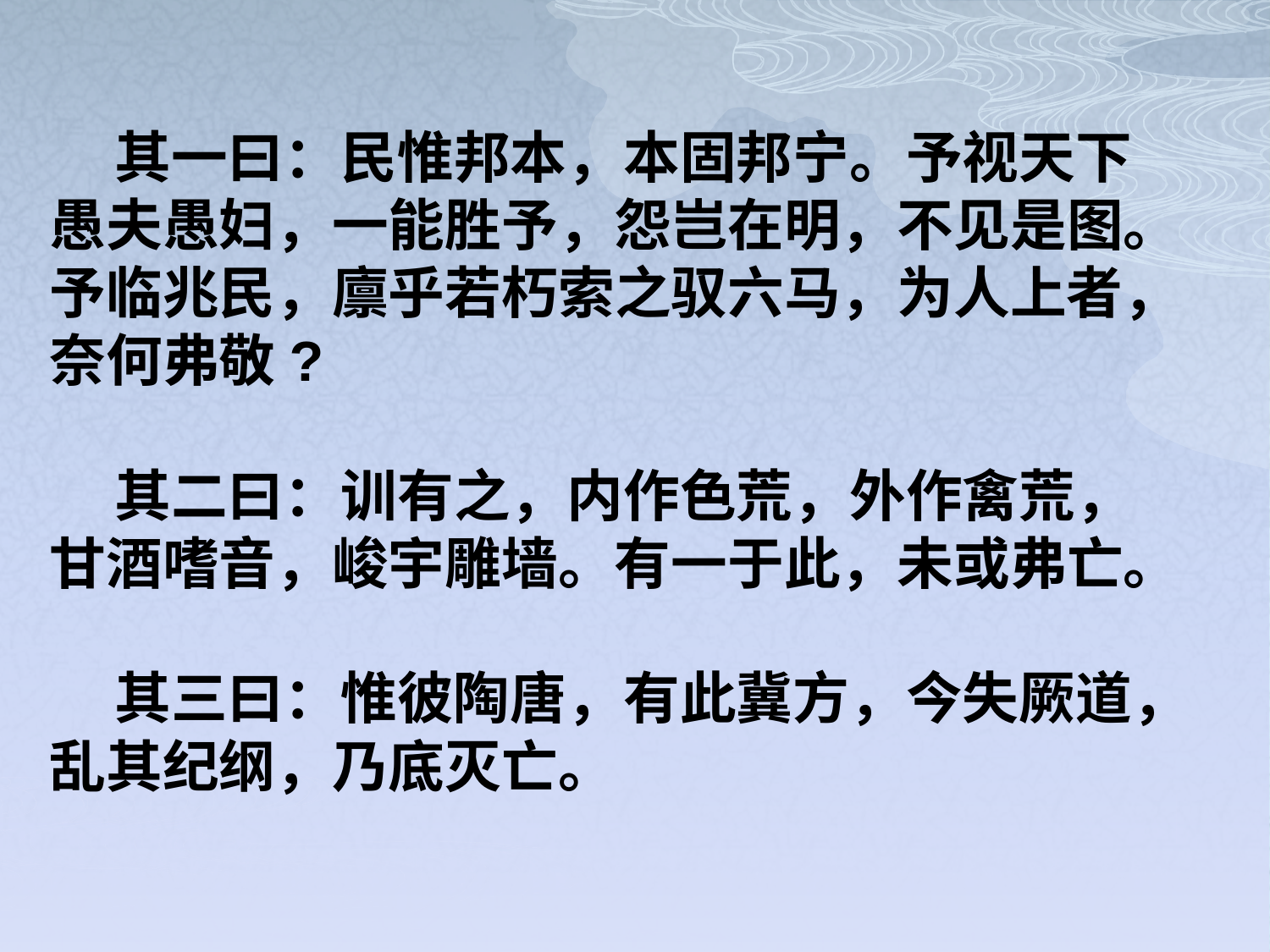

其一曰：民惟邦本，本固邦宁。予视天下
愚夫愚妇，一能胜予，怨岂在明，不见是图。
予临兆民，廪乎若朽索之驭六马，为人上者，
奈何弗敬?

    其二曰：训有之，内作色荒，外作禽荒，
甘酒嗜音，峻宇雕墙。有一于此，未或弗亡。

    其三曰：惟彼陶唐，有此冀方，今失厥道，
乱其纪纲，乃底灭亡。